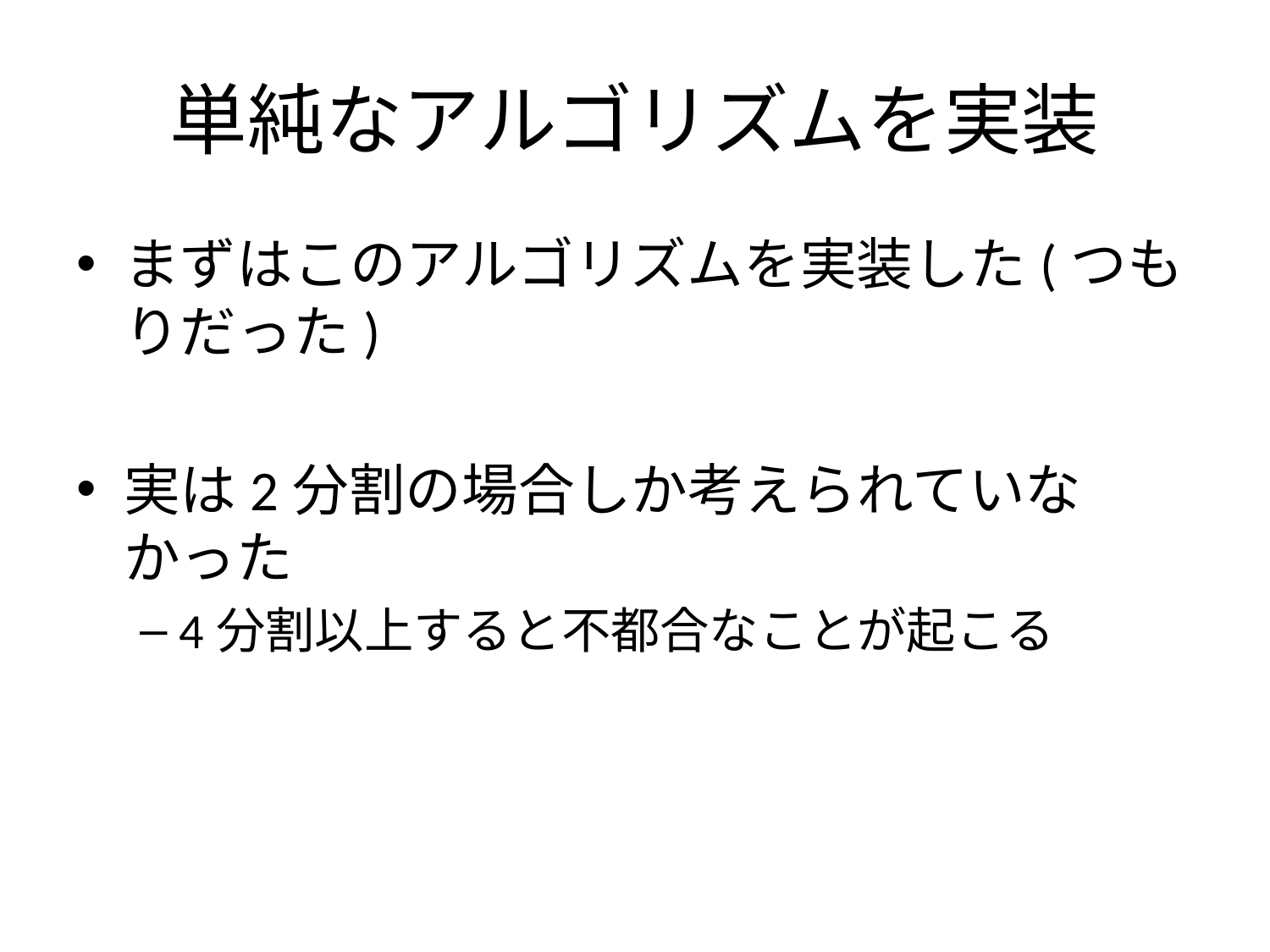

# 単純なアルゴリズムを実装
まずはこのアルゴリズムを実装した(つもりだった)

実は2分割の場合しか考えられていなかった
4分割以上すると不都合なことが起こる